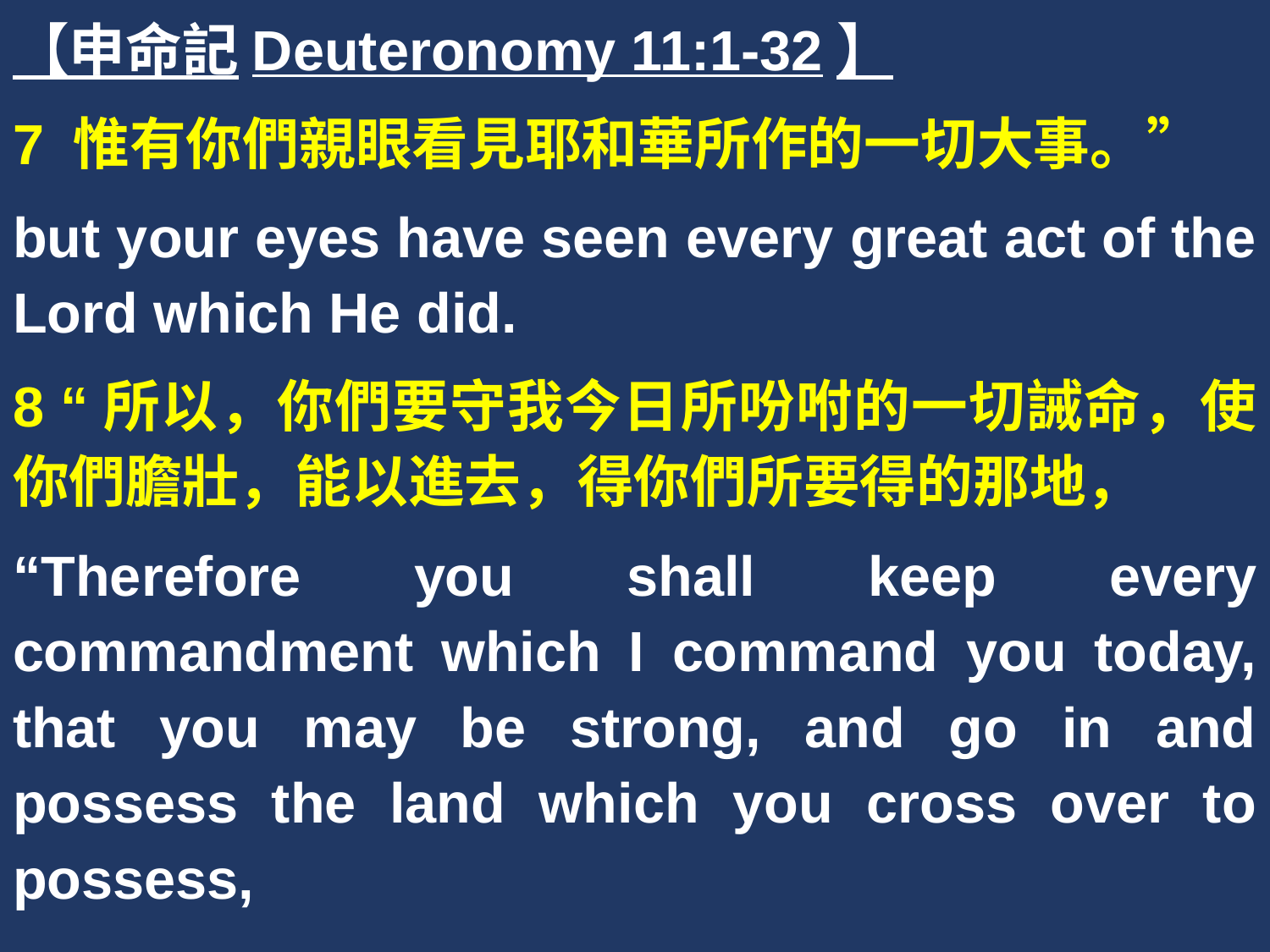

【申命記Deuteronomy 11:1-32】
7 惟有你們親眼看見耶和華所作的一切大事。”
but your eyes have seen every great act of the Lord which He did.
8 “所以，你們要守我今日所吩咐的一切誡命，使你們膽壯，能以進去，得你們所要得的那地，
“Therefore you shall keep every commandment which I command you today, that you may be strong, and go in and possess the land which you cross over to possess,